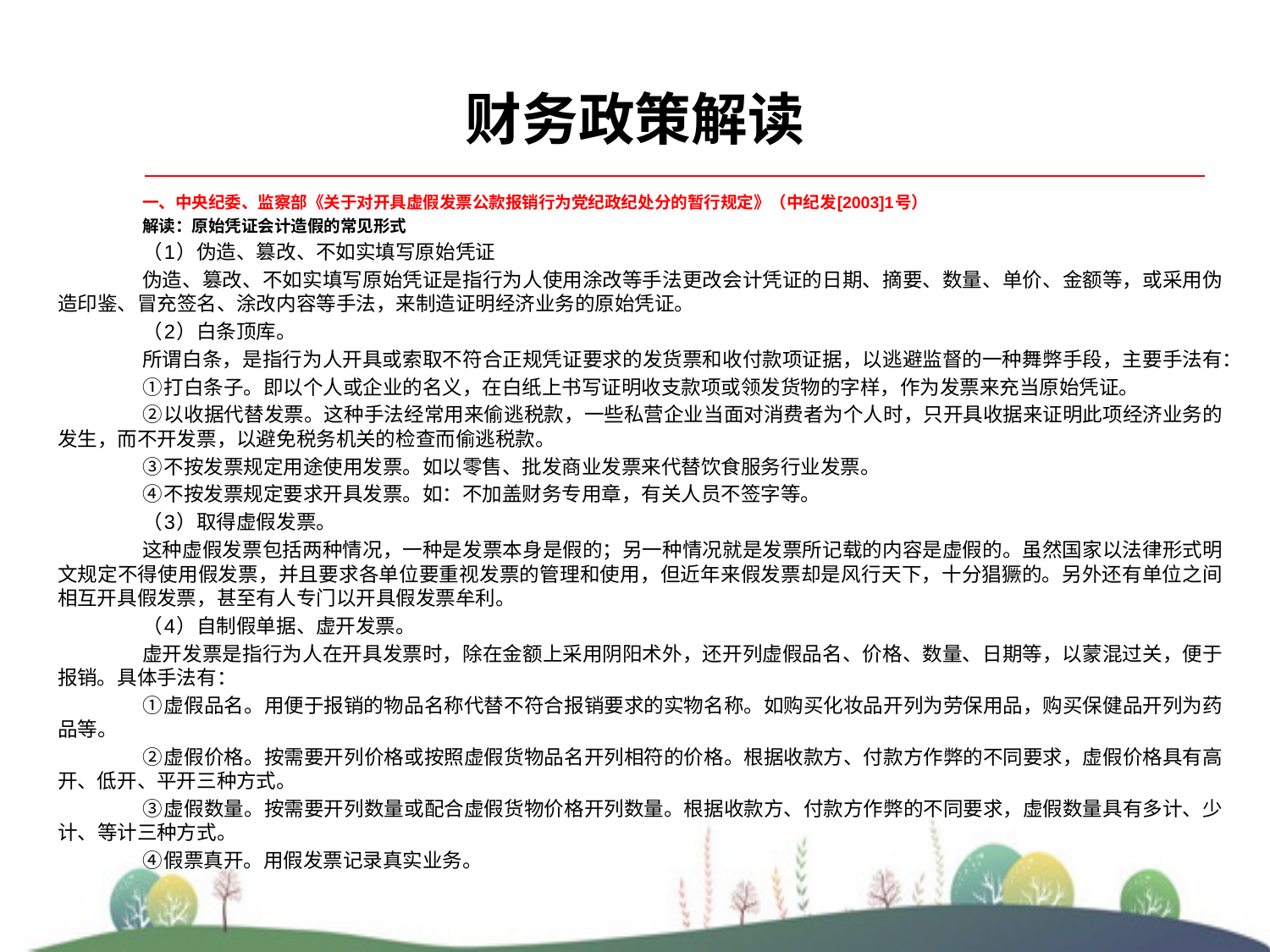

# 财务政策解读
一、中央纪委、监察部《关于对开具虚假发票公款报销行为党纪政纪处分的暂行规定》（中纪发[2003]1号）
解读：原始凭证会计造假的常见形式
（1）伪造、篡改、不如实填写原始凭证
伪造、篡改、不如实填写原始凭证是指行为人使用涂改等手法更改会计凭证的日期、摘要、数量、单价、金额等，或采用伪造印鉴、冒充签名、涂改内容等手法，来制造证明经济业务的原始凭证。
（2）白条顶库。
所谓白条，是指行为人开具或索取不符合正规凭证要求的发货票和收付款项证据，以逃避监督的一种舞弊手段，主要手法有：
①打白条子。即以个人或企业的名义，在白纸上书写证明收支款项或领发货物的字样，作为发票来充当原始凭证。
②以收据代替发票。这种手法经常用来偷逃税款，一些私营企业当面对消费者为个人时，只开具收据来证明此项经济业务的发生，而不开发票，以避免税务机关的检查而偷逃税款。
③不按发票规定用途使用发票。如以零售、批发商业发票来代替饮食服务行业发票。
④不按发票规定要求开具发票。如：不加盖财务专用章，有关人员不签字等。
（3）取得虚假发票。
这种虚假发票包括两种情况，一种是发票本身是假的；另一种情况就是发票所记载的内容是虚假的。虽然国家以法律形式明文规定不得使用假发票，并且要求各单位要重视发票的管理和使用，但近年来假发票却是风行天下，十分猖獗的。另外还有单位之间相互开具假发票，甚至有人专门以开具假发票牟利。
（4）自制假单据、虚开发票。
虚开发票是指行为人在开具发票时，除在金额上采用阴阳术外，还开列虚假品名、价格、数量、日期等，以蒙混过关，便于报销。具体手法有：
①虚假品名。用便于报销的物品名称代替不符合报销要求的实物名称。如购买化妆品开列为劳保用品，购买保健品开列为药品等。
②虚假价格。按需要开列价格或按照虚假货物品名开列相符的价格。根据收款方、付款方作弊的不同要求，虚假价格具有高开、低开、平开三种方式。
③虚假数量。按需要开列数量或配合虚假货物价格开列数量。根据收款方、付款方作弊的不同要求，虚假数量具有多计、少计、等计三种方式。
④假票真开。用假发票记录真实业务。